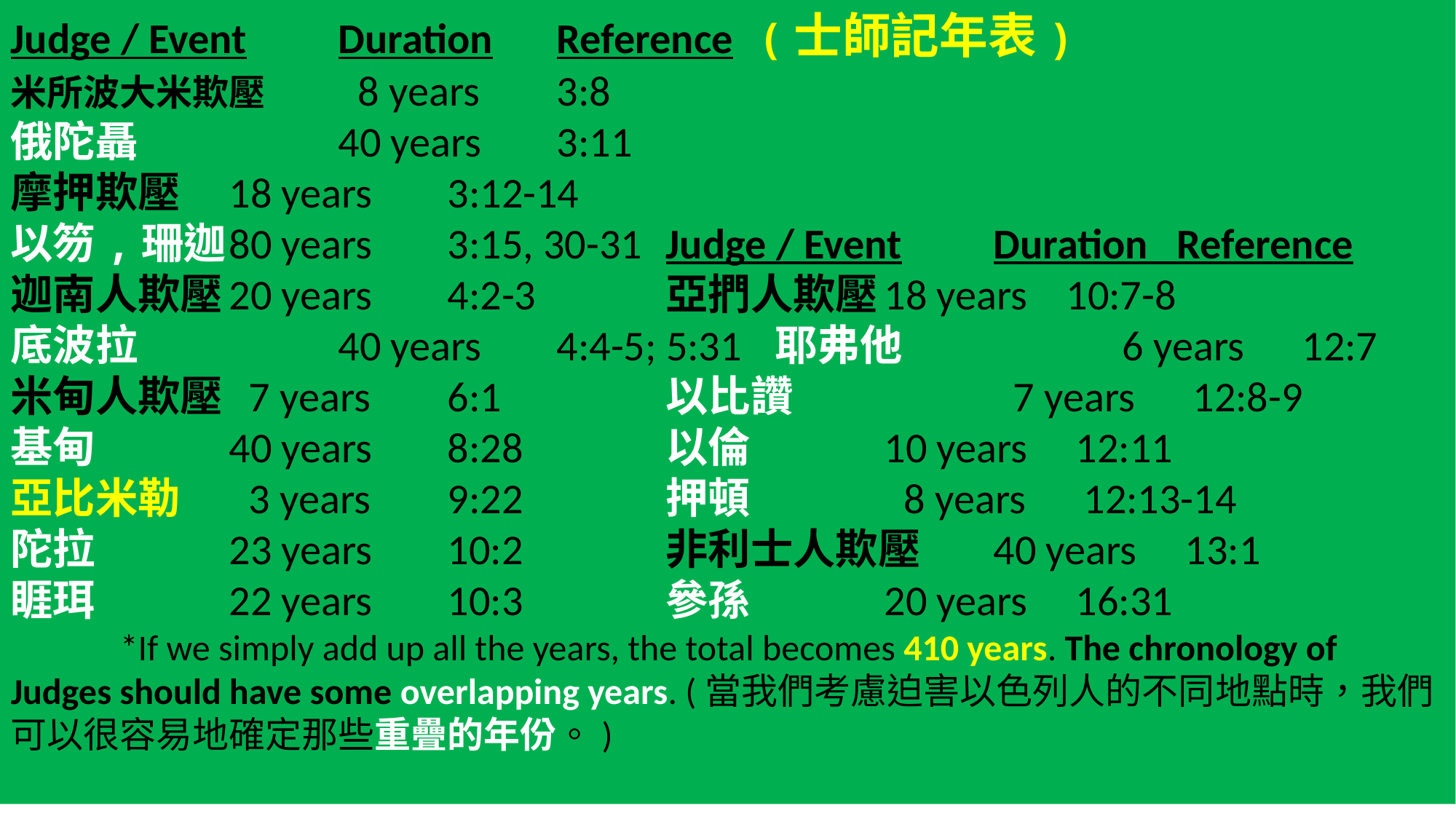

Judge / Event	Duration	Reference (士師記年表)
米所波大米欺壓	 8 years	3:8
俄陀聶		40 years	3:11
摩押欺壓	18 years	3:12-14
以笏,珊迦	80 years	3:15, 30-31	Judge / Event	Duration   Reference
迦南人欺壓	20 years	4:2-3		亞捫人欺壓	18 years    10:7-8
底波拉		40 years	4:4-5; 5:31	耶弗他		 6 years      12:7
米甸人欺壓	 7 years	6:1		以比讚		 7 years      12:8-9
基甸		40 years	8:28		以倫		10 years     12:11
亞比米勒	 3 years	9:22		押頓		 8 years      12:13-14
陀拉		23 years	10:2		非利士人欺壓	40 years     13:1
睚珥		22 years	10:3		參孫		20 years     16:31
	*If we simply add up all the years, the total becomes 410 years. The chronology of Judges should have some overlapping years. (當我們考慮迫害以色列人的不同地點時，我們可以很容易地確定那些重疊的年份。)